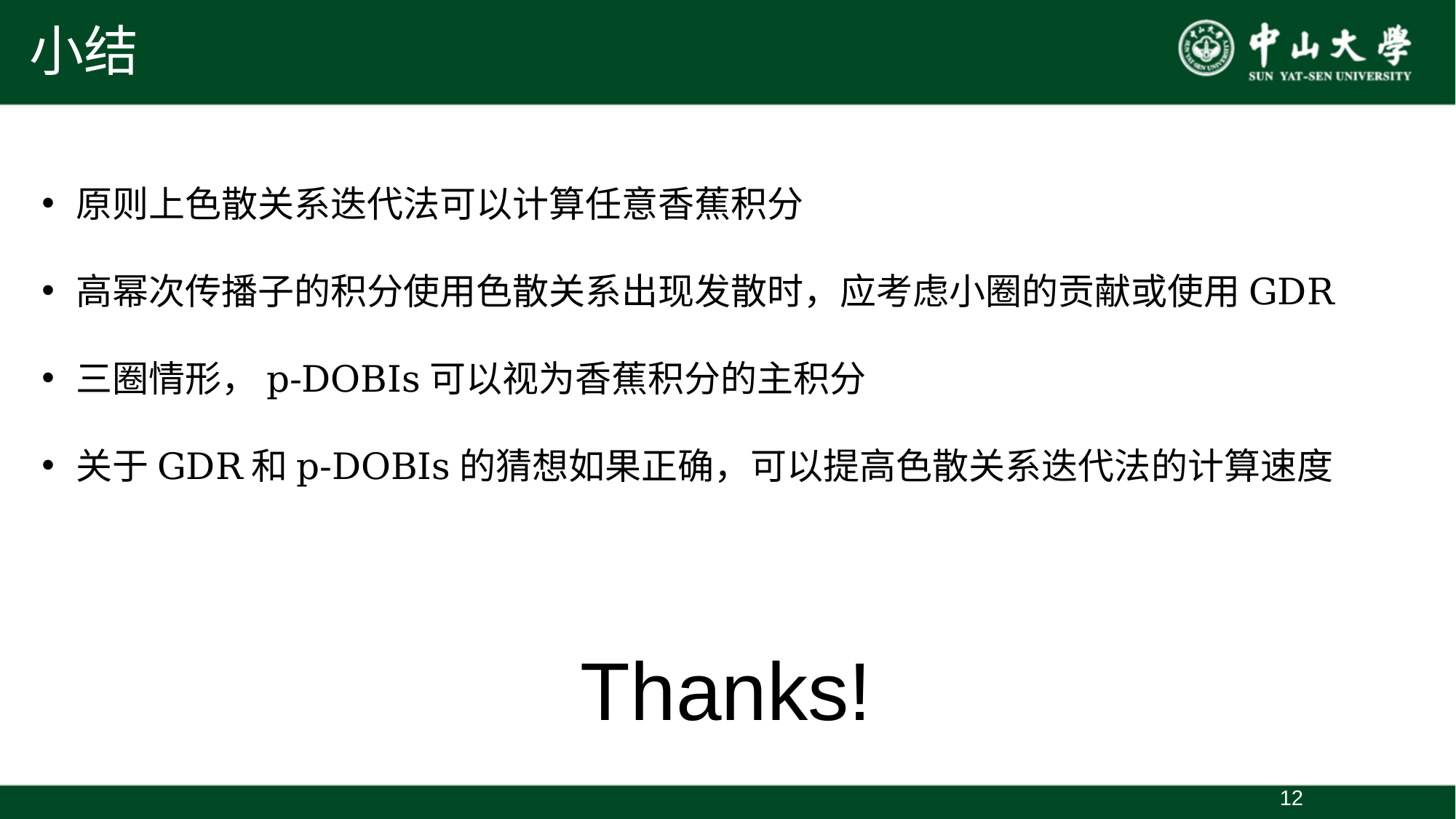

# 小结
原则上色散关系迭代法可以计算任意香蕉积分
高幂次传播子的积分使用色散关系出现发散时，应考虑小圈的贡献或使用GDR
三圈情形，p-DOBIs可以视为香蕉积分的主积分
关于GDR和p-DOBIs的猜想如果正确，可以提高色散关系迭代法的计算速度

Thanks!

12